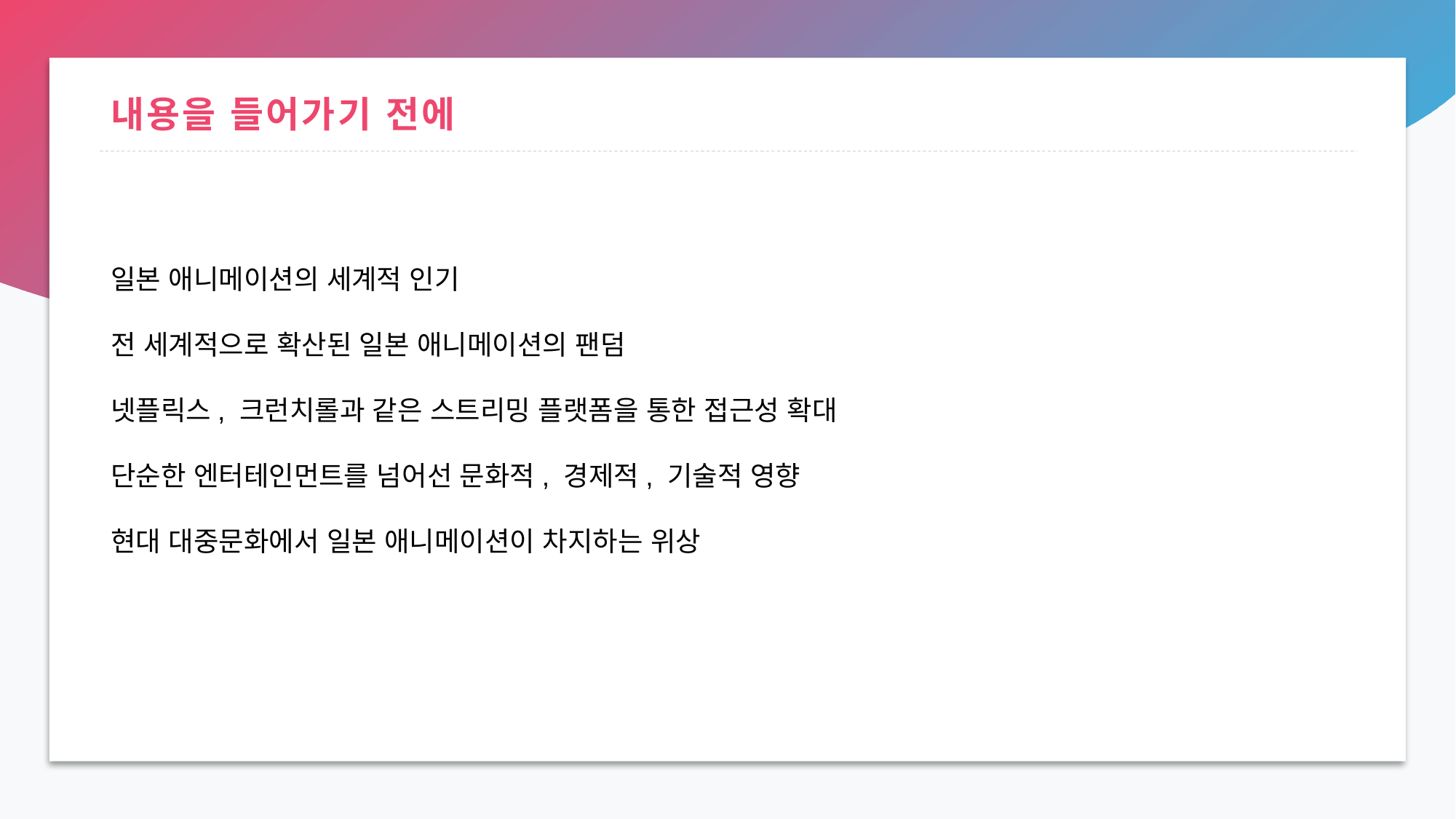

# 내용을 들어가기 전에

일본 애니메이션의 세계적 인기

전 세계적으로 확산된 일본 애니메이션의 팬덤

넷플릭스, 크런치롤과 같은 스트리밍 플랫폼을 통한 접근성 확대

단순한 엔터테인먼트를 넘어선 문화적, 경제적, 기술적 영향

현대 대중문화에서 일본 애니메이션이 차지하는 위상